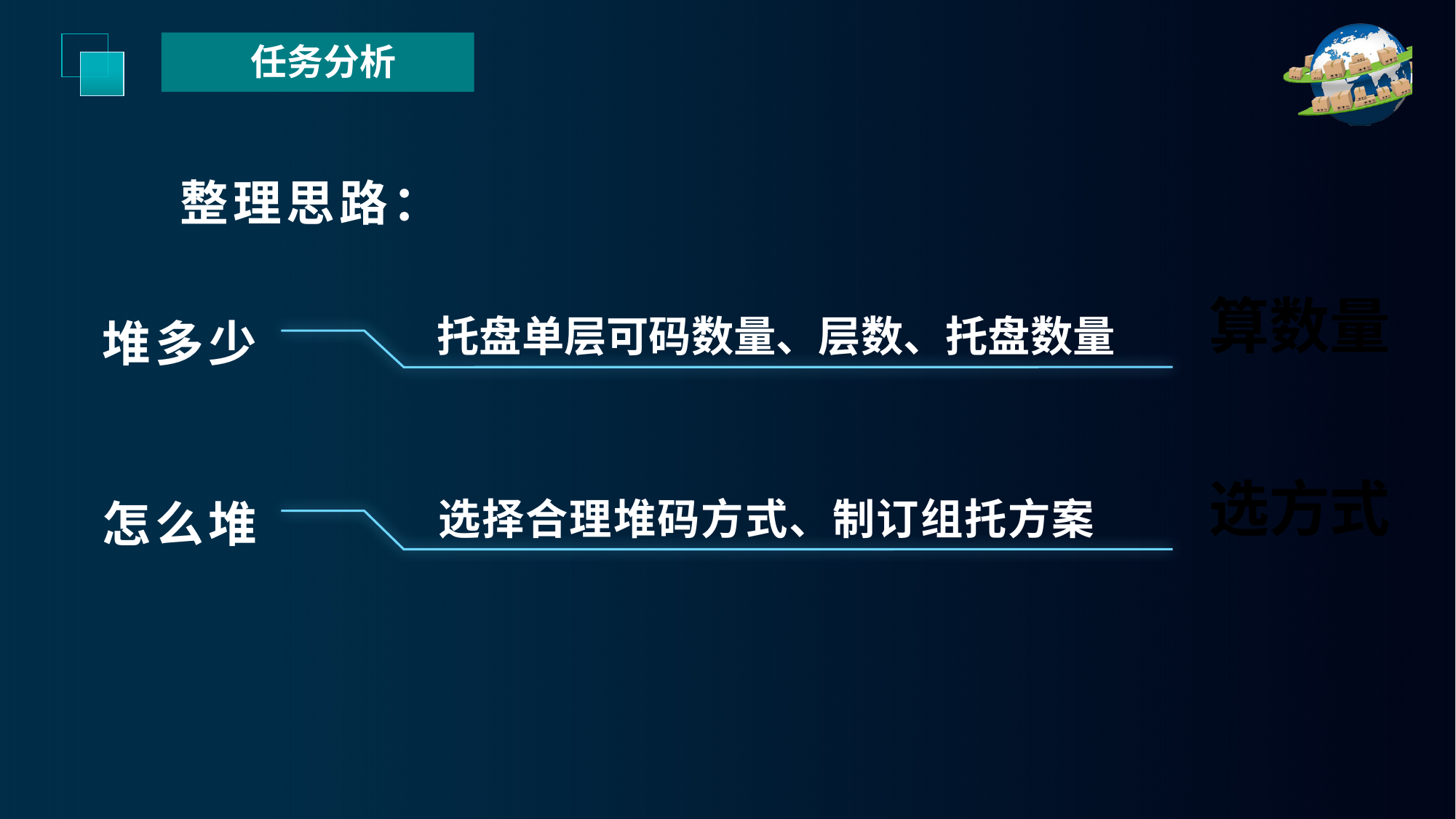

任务分析
整理思路：
算数量
托盘单层可码数量、层数、托盘数量
堆多少

选方式
怎么堆
选择合理堆码方式、制订组托方案

延时符